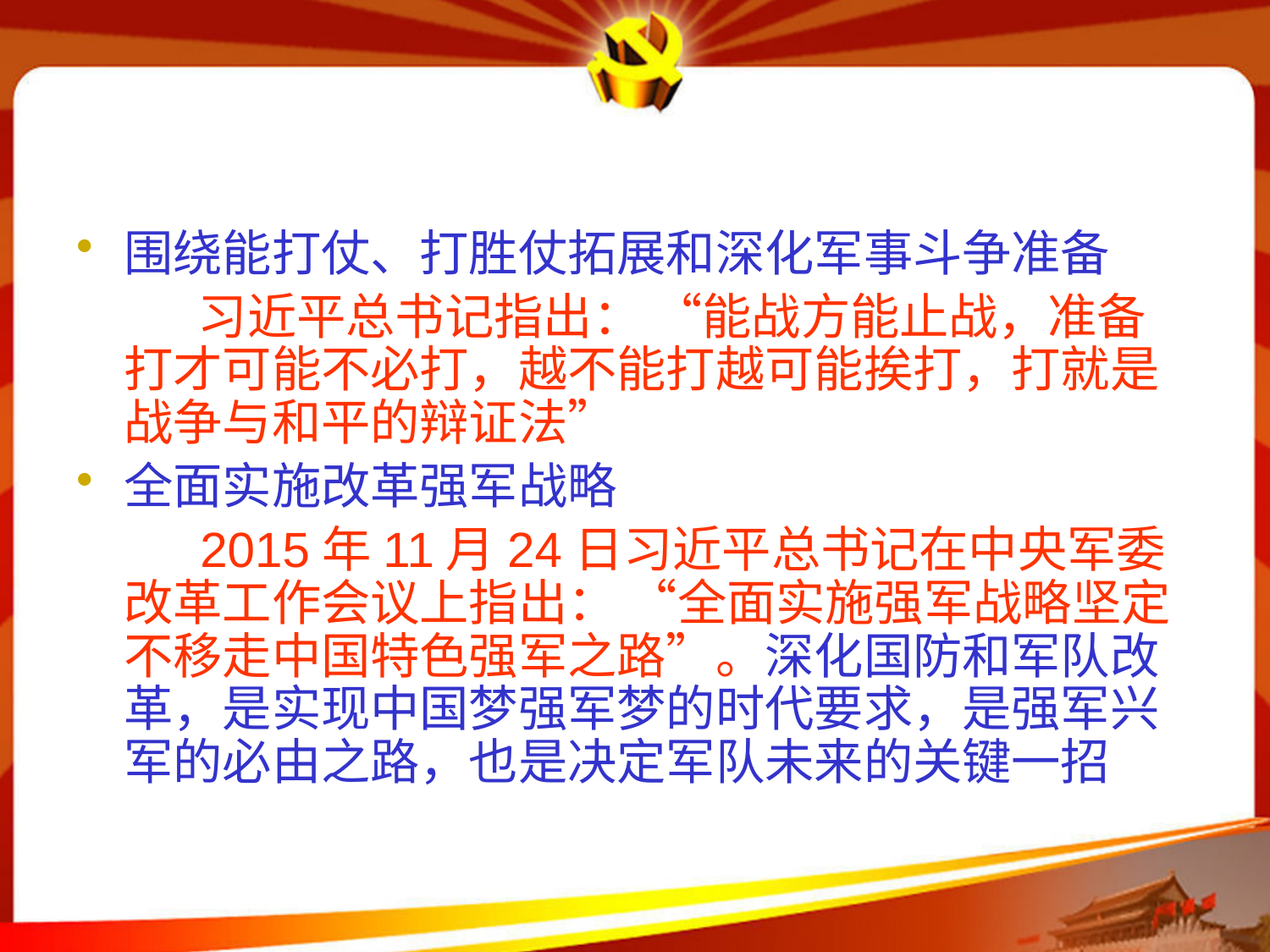

#
围绕能打仗、打胜仗拓展和深化军事斗争准备
          习近平总书记指出： “能战方能止战，准备打才可能不必打，越不能打越可能挨打，打就是战争与和平的辩证法”
全面实施改革强军战略
         2015年11月24日习近平总书记在中央军委改革工作会议上指出： “全面实施强军战略坚定不移走中国特色强军之路”。深化国防和军队改革，是实现中国梦强军梦的时代要求，是强军兴军的必由之路，也是决定军队未来的关键一招